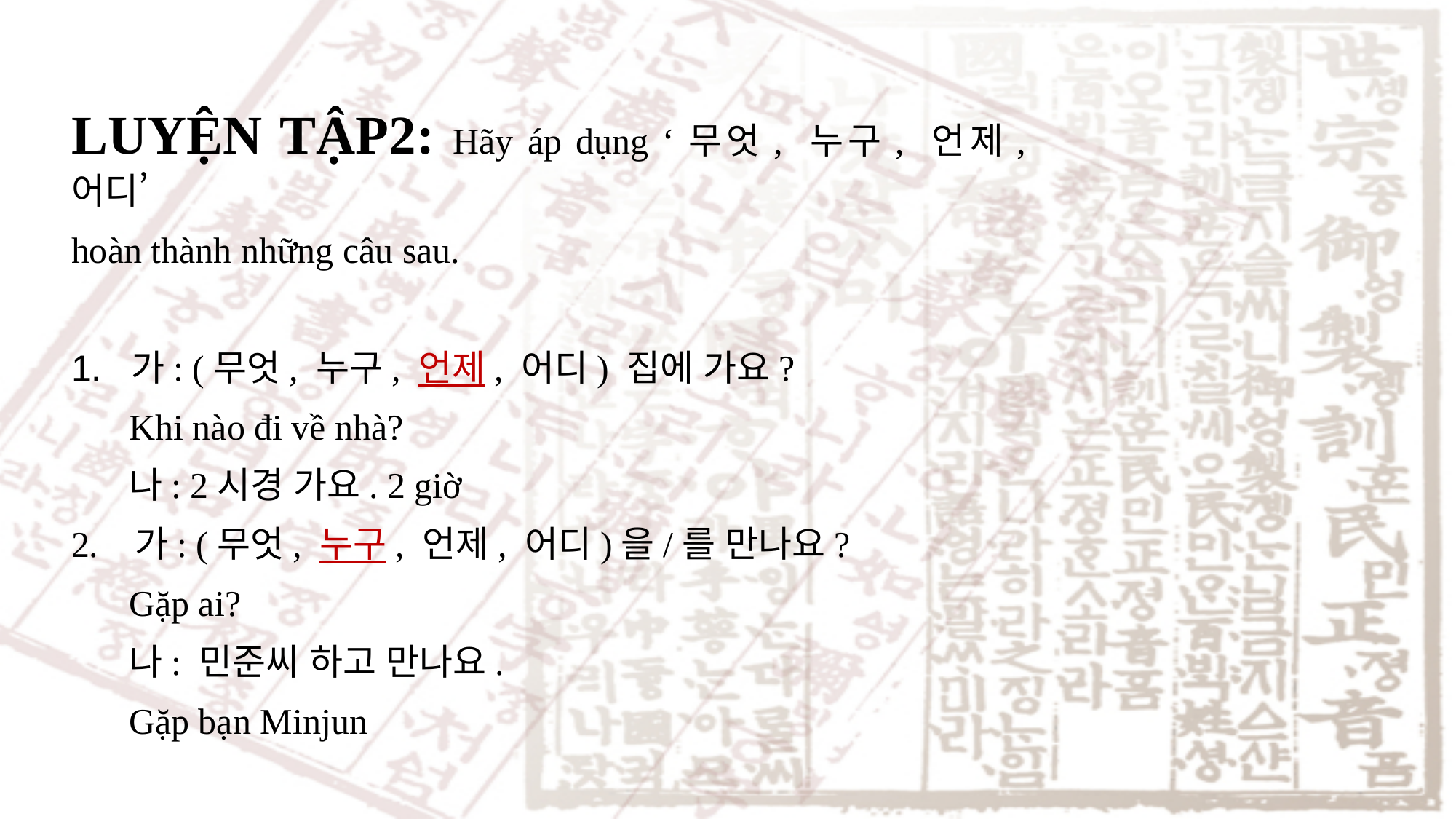

LUYỆN TẬP2: Hãy áp dụng ‘무엇, 누구, 언제, 어디’
hoàn thành những câu sau.

 가: (무엇, 누구, 언제, 어디) 집에 가요?
Khi nào đi về nhà?
나: 2시경 가요. 2 giờ
2.   가: (무엇, 누구, 언제, 어디)을/를 만나요?
Gặp ai?
나: 민준씨 하고 만나요.
Gặp bạn Minjun